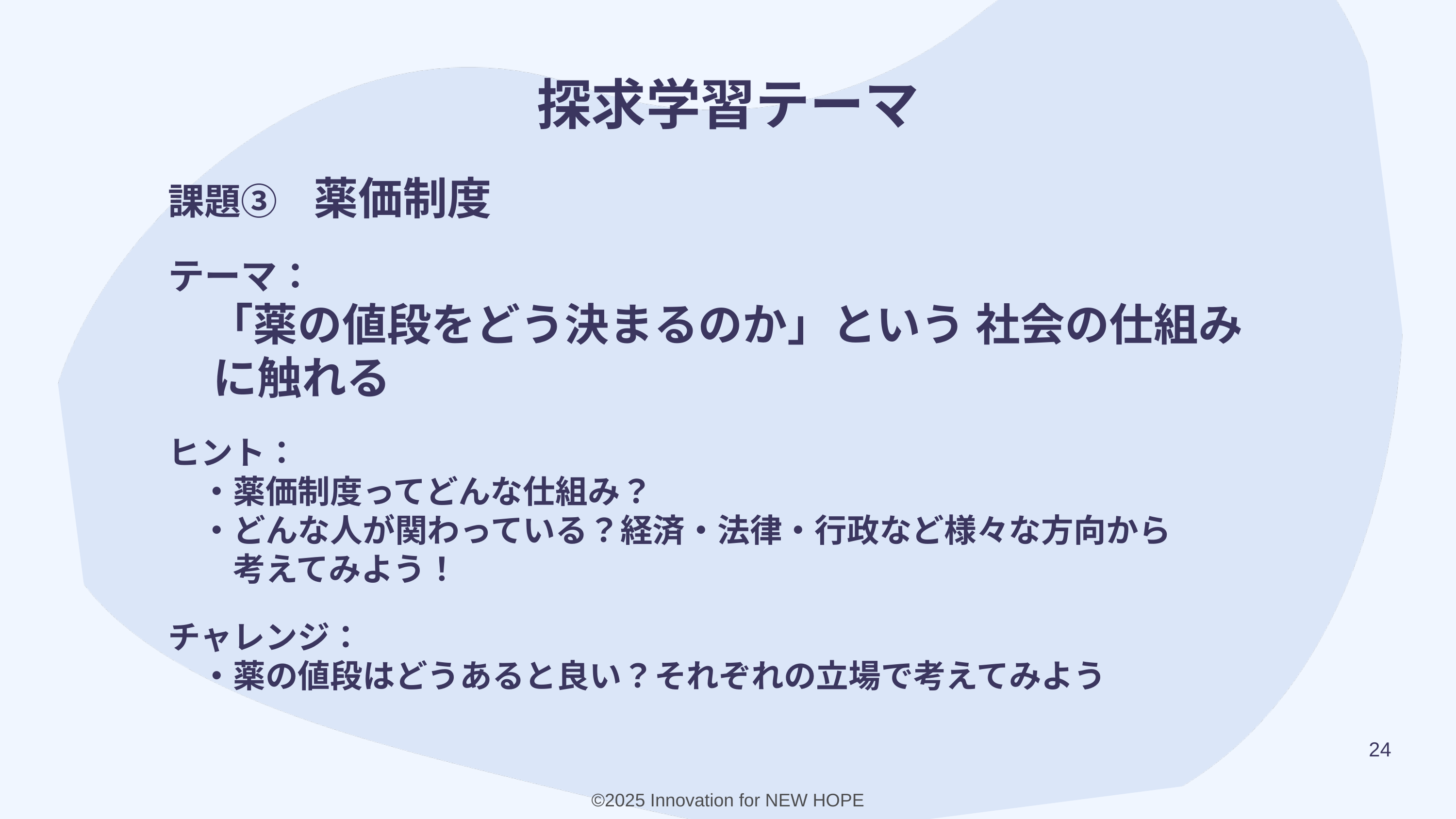

探求学習テーマ
課題③　薬価制度

テーマ：
　「薬の値段をどう決まるのか」という 社会の仕組み
　に触れる

ヒント：
　・薬価制度ってどんな仕組み？
　・どんな人が関わっている？経済・法律・行政など様々な方向から
　　考えてみよう！

チャレンジ：
　・薬の値段はどうあると良い？それぞれの立場で考えてみよう
24
©2025 Innovation for NEW HOPE